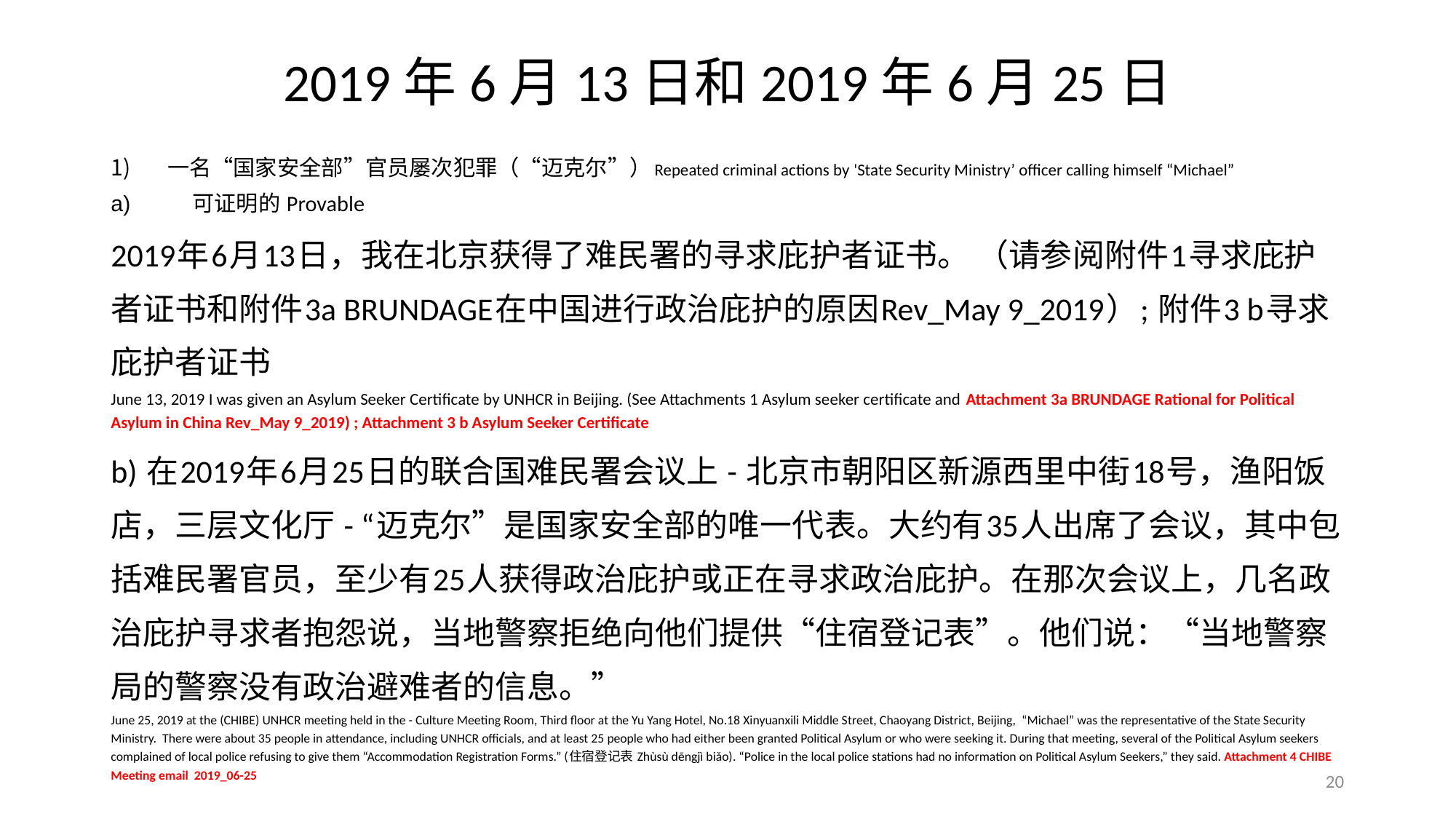

# 2019年6月13日和2019年6月25日
一名“国家安全部”官员屡次犯罪（“迈克尔”） Repeated criminal actions by 'State Security Ministry’ officer calling himself “Michael”
可证明的 Provable
2019年6月13日，我在北京获得了难民署的寻求庇护者证书。 （请参阅附件1寻求庇护者证书和附件3a BRUNDAGE在中国进行政治庇护的原因Rev_May 9_2019）; 附件3 b寻求庇护者证书
June 13, 2019 I was given an Asylum Seeker Certificate by UNHCR in Beijing. (See Attachments 1 Asylum seeker certificate and Attachment 3a BRUNDAGE Rational for Political Asylum in China Rev_May 9_2019) ; Attachment 3 b Asylum Seeker Certificate
b) 在2019年6月25日的联合国难民署会议上 - 北京市朝阳区新源西里中街18号，渔阳饭店，三层文化厅 - “迈克尔”是国家安全部的唯一代表。大约有35人出席了会议，其中包括难民署官员，至少有25人获得政治庇护或正在寻求政治庇护。在那次会议上，几名政治庇护寻求者抱怨说，当地警察拒绝向他们提供“住宿登记表”。他们说：“当地警察局的警察没有政治避难者的信息。”
June 25, 2019 at the (CHIBE) UNHCR meeting held in the - Culture Meeting Room, Third floor at the Yu Yang Hotel, No.18 Xinyuanxili Middle Street, Chaoyang District, Beijing,  “Michael” was the representative of the State Security Ministry.  There were about 35 people in attendance, including UNHCR officials, and at least 25 people who had either been granted Political Asylum or who were seeking it. During that meeting, several of the Political Asylum seekers complained of local police refusing to give them “Accommodation Registration Forms.” (住宿登记表 Zhùsù dēngjì biǎo). “Police in the local police stations had no information on Political Asylum Seekers,” they said. Attachment 4 CHIBE Meeting email  2019_06-25
20